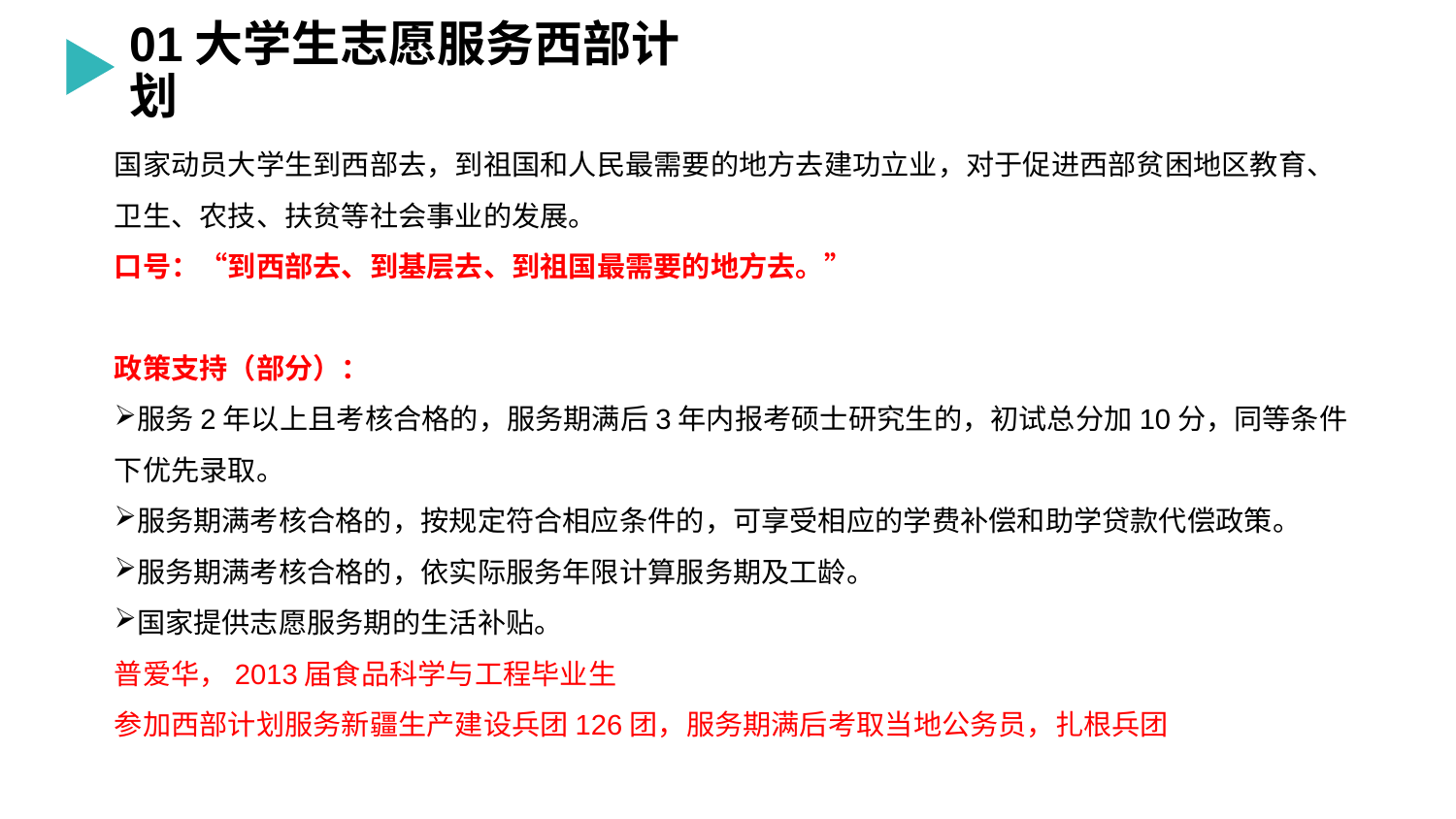

# 01大学生志愿服务西部计划

国家动员大学生到西部去，到祖国和人民最需要的地方去建功立业，对于促进西部贫困地区教育、卫生、农技、扶贫等社会事业的发展。
口号：“到西部去、到基层去、到祖国最需要的地方去。”

政策支持（部分）：
服务2年以上且考核合格的，服务期满后3年内报考硕士研究生的，初试总分加10分，同等条件下优先录取。
服务期满考核合格的，按规定符合相应条件的，可享受相应的学费补偿和助学贷款代偿政策。
服务期满考核合格的，依实际服务年限计算服务期及工龄。
国家提供志愿服务期的生活补贴。
普爱华，2013届食品科学与工程毕业生
参加西部计划服务新疆生产建设兵团126团，服务期满后考取当地公务员，扎根兵团